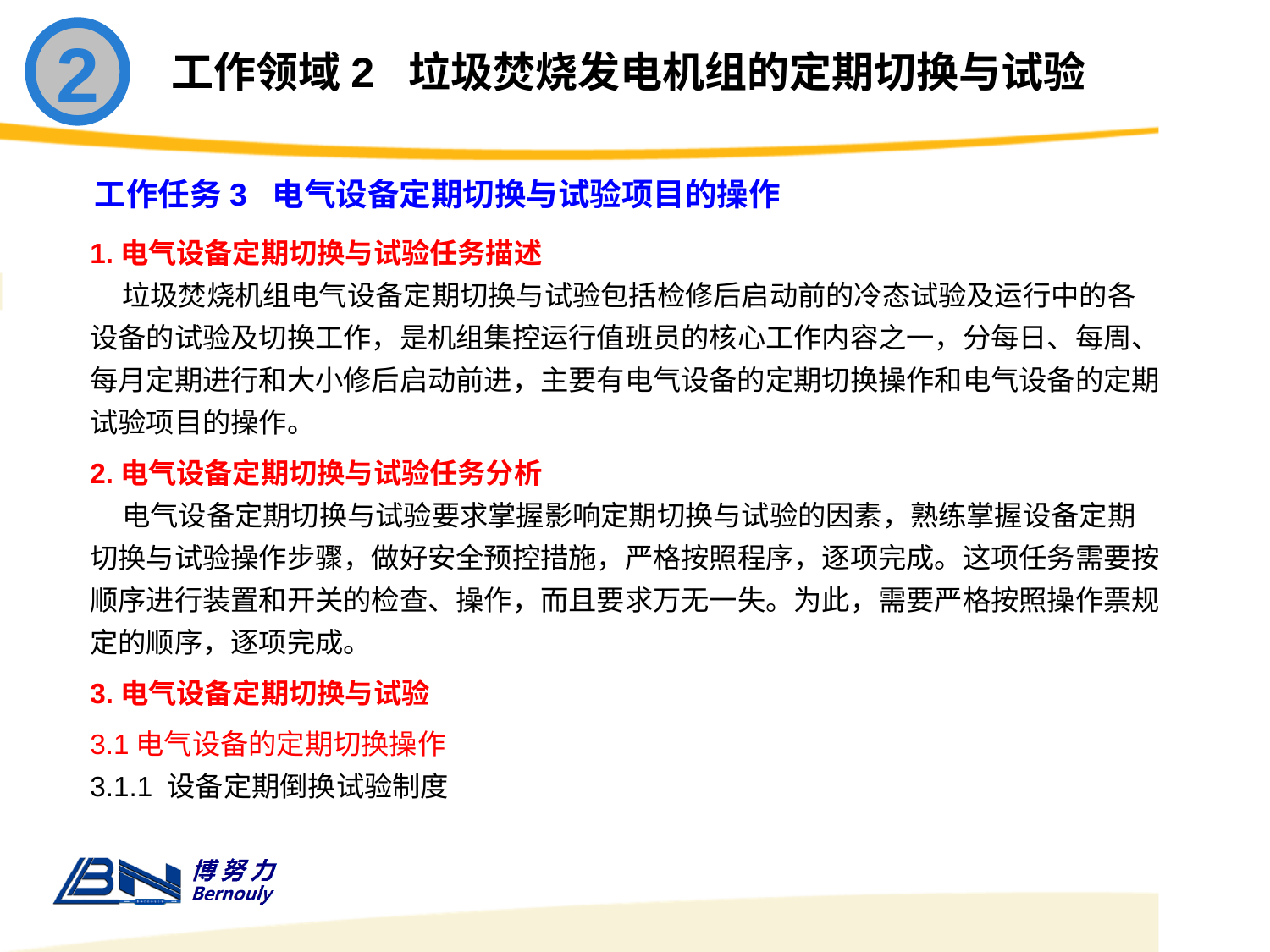

2
工作领域2  垃圾焚烧发电机组的定期切换与试验
工作任务3  电气设备定期切换与试验项目的操作
1.电气设备定期切换与试验任务描述
    垃圾焚烧机组电气设备定期切换与试验包括检修后启动前的冷态试验及运行中的各设备的试验及切换工作，是机组集控运行值班员的核心工作内容之一，分每日、每周、每月定期进行和大小修后启动前进，主要有电气设备的定期切换操作和电气设备的定期试验项目的操作。
2.电气设备定期切换与试验任务分析
    电气设备定期切换与试验要求掌握影响定期切换与试验的因素，熟练掌握设备定期切换与试验操作步骤，做好安全预控措施，严格按照程序，逐项完成。这项任务需要按顺序进行装置和开关的检查、操作，而且要求万无一失。为此，需要严格按照操作票规定的顺序，逐项完成。
3.电气设备定期切换与试验
3.1电气设备的定期切换操作
3.1.1 设备定期倒换试验制度